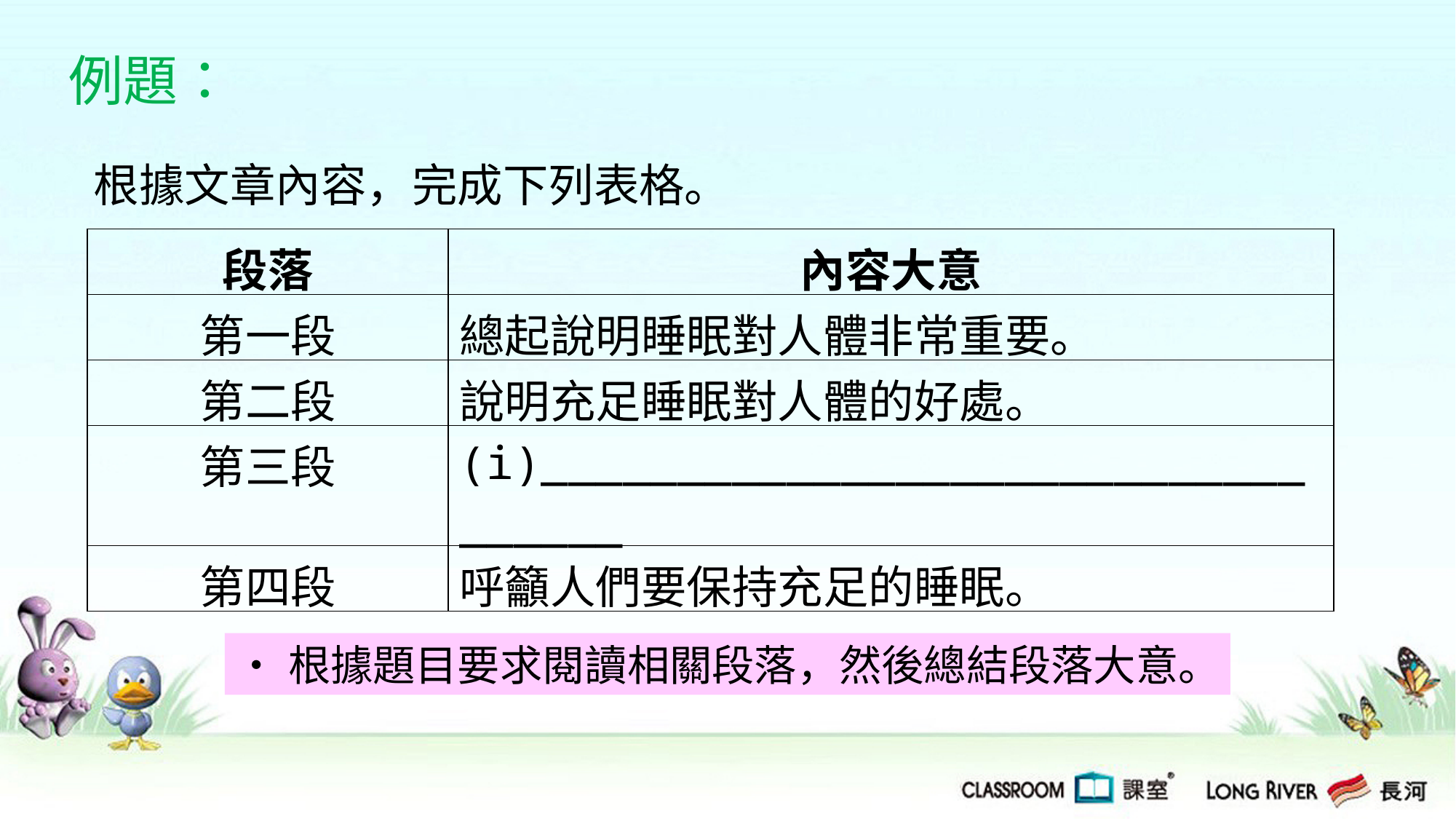

例題：
根據文章內容，完成下列表格。

| 段落 | 內容大意 |
| --- | --- |
| 第一段 | 總起說明睡眠對人體非常重要。 |
| 第二段 | 說明充足睡眠對人體的好處。 |
| 第三段 | (i)\_\_\_\_\_\_\_\_\_\_\_\_\_\_\_\_\_\_\_\_\_\_\_\_\_\_\_\_\_\_\_\_\_\_ |
| 第四段 | 呼籲人們要保持充足的睡眠。 |
‧根據題目要求閱讀相關段落，然後總結段落大意。